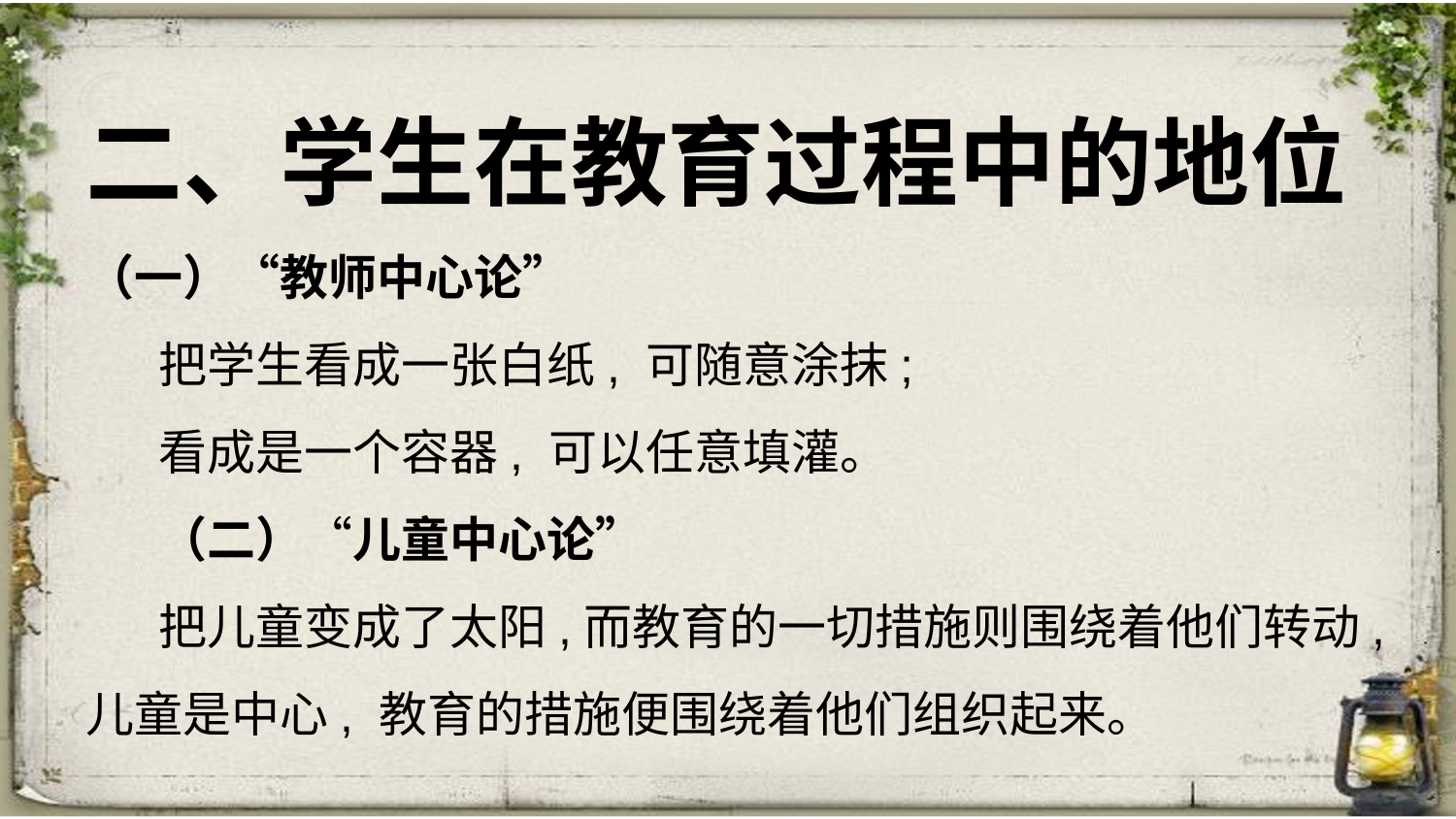

二、学生在教育过程中的地位
（一）“教师中心论”
把学生看成一张白纸, 可随意涂抹;
看成是一个容器, 可以任意填灌。
（二）“儿童中心论”
把儿童变成了太阳,而教育的一切措施则围绕着他们转动, 儿童是中心, 教育的措施便围绕着他们组织起来。